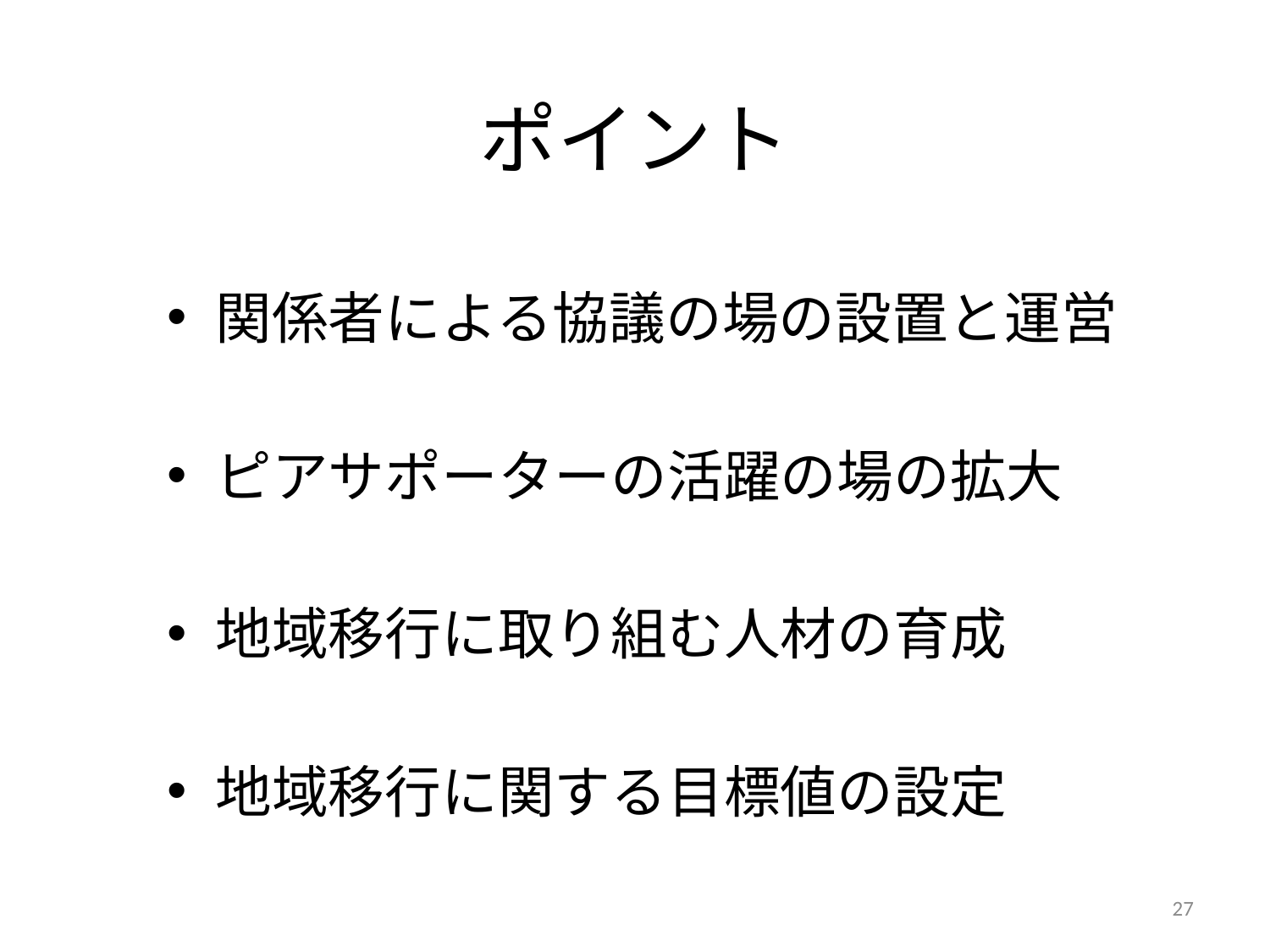

# ポイント
関係者による協議の場の設置と運営

ピアサポーターの活躍の場の拡大

地域移行に取り組む人材の育成

地域移行に関する目標値の設定
27